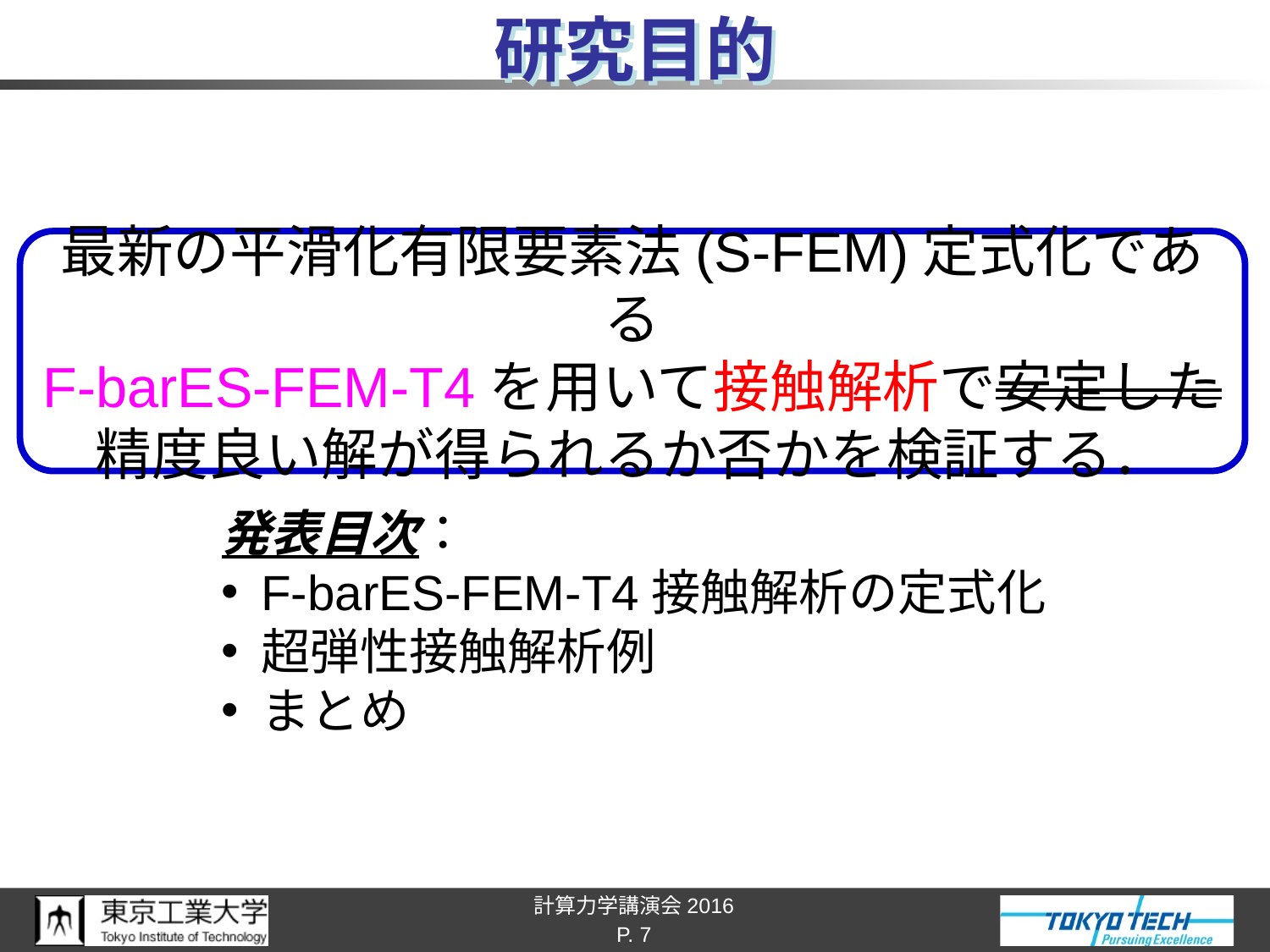

# 研究目的
最新の平滑化有限要素法(S-FEM)定式化である
F-barES-FEM-T4を用いて接触解析で安定した
精度良い解が得られるか否かを検証する．
発表目次：
F-barES-FEM-T4接触解析の定式化
超弾性接触解析例
まとめ
P. 7